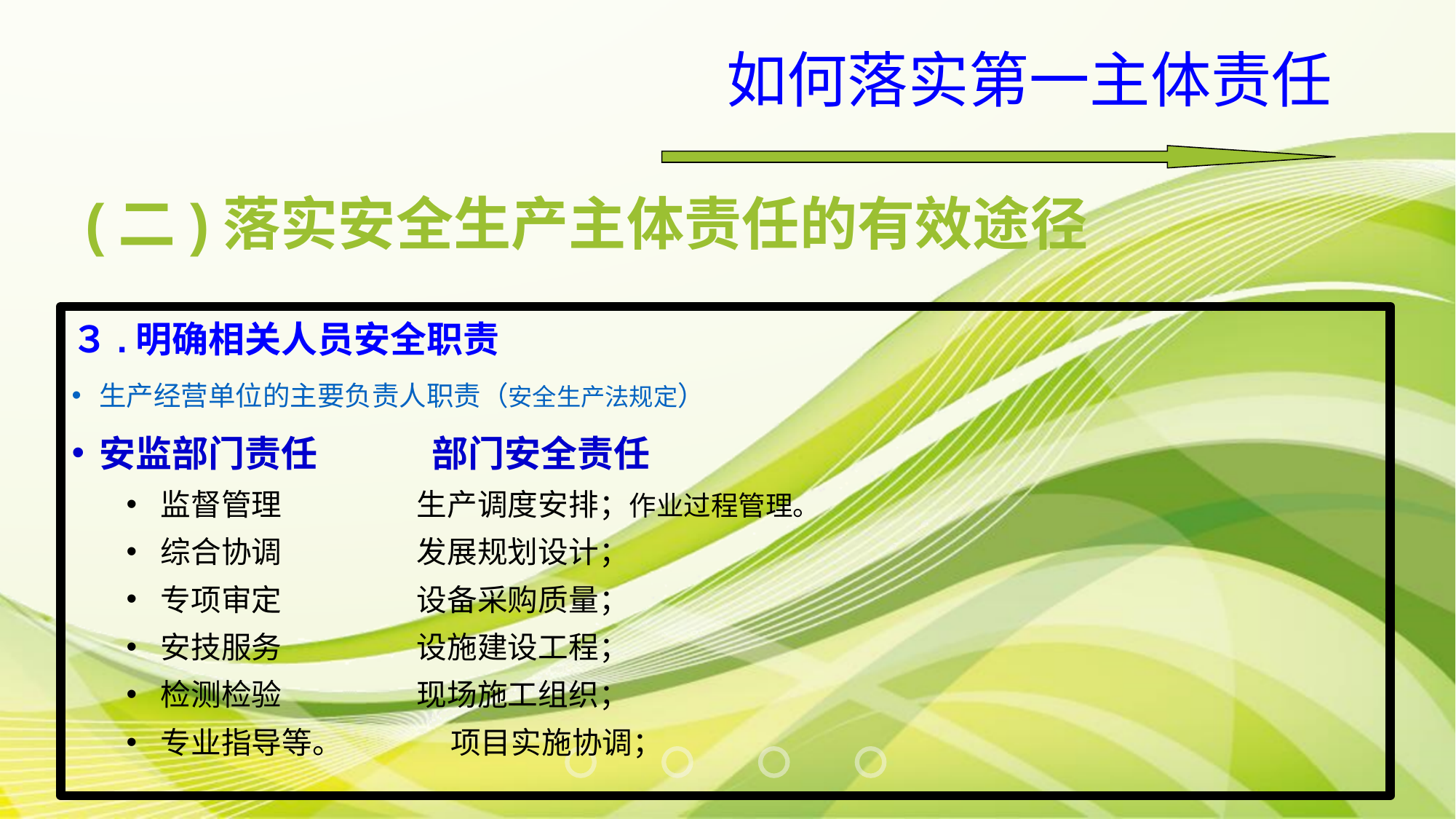

如何落实第一主体责任

(二)落实安全生产主体责任的有效途径
３.明确相关人员安全职责
生产经营单位的主要负责人职责（安全生产法规定）
安监部门责任              部门安全责任
监督管理                    生产调度安排；作业过程管理。
综合协调                    发展规划设计；
专项审定                    设备采购质量；
安技服务                    设施建设工程；
检测检验                    现场施工组织；
专业指导等。                项目实施协调；